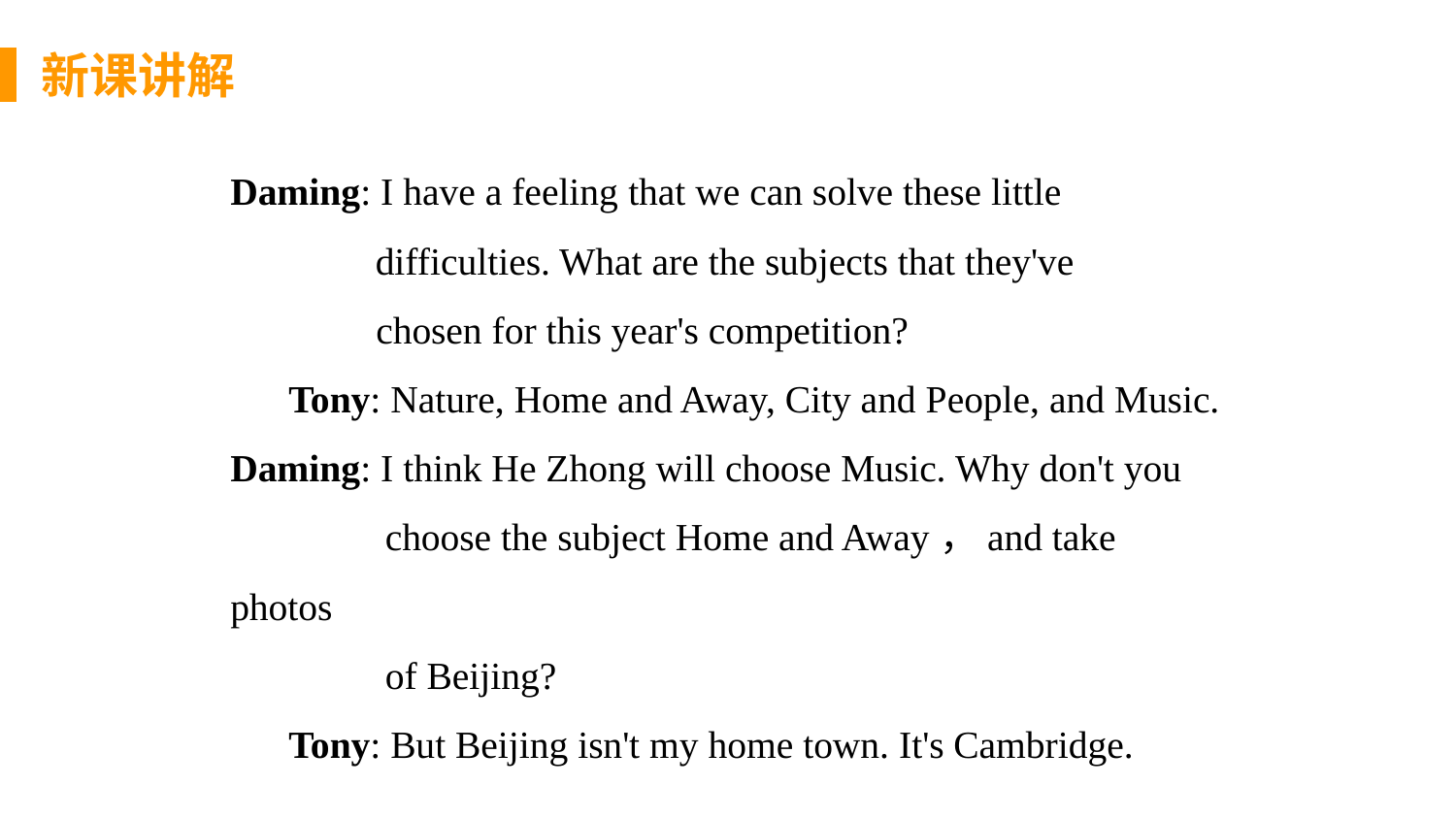

新课讲解

Daming: I have a feeling that we can solve these little
               difficulties. What are the subjects that they've
               chosen for this year's competition?
      Tony: Nature, Home and Away, City and People, and Music.
Daming: I think He Zhong will choose Music. Why don't you
                choose the subject Home and Away，and take photos
                of Beijing?
      Tony: But Beijing isn't my home town. It's Cambridge.